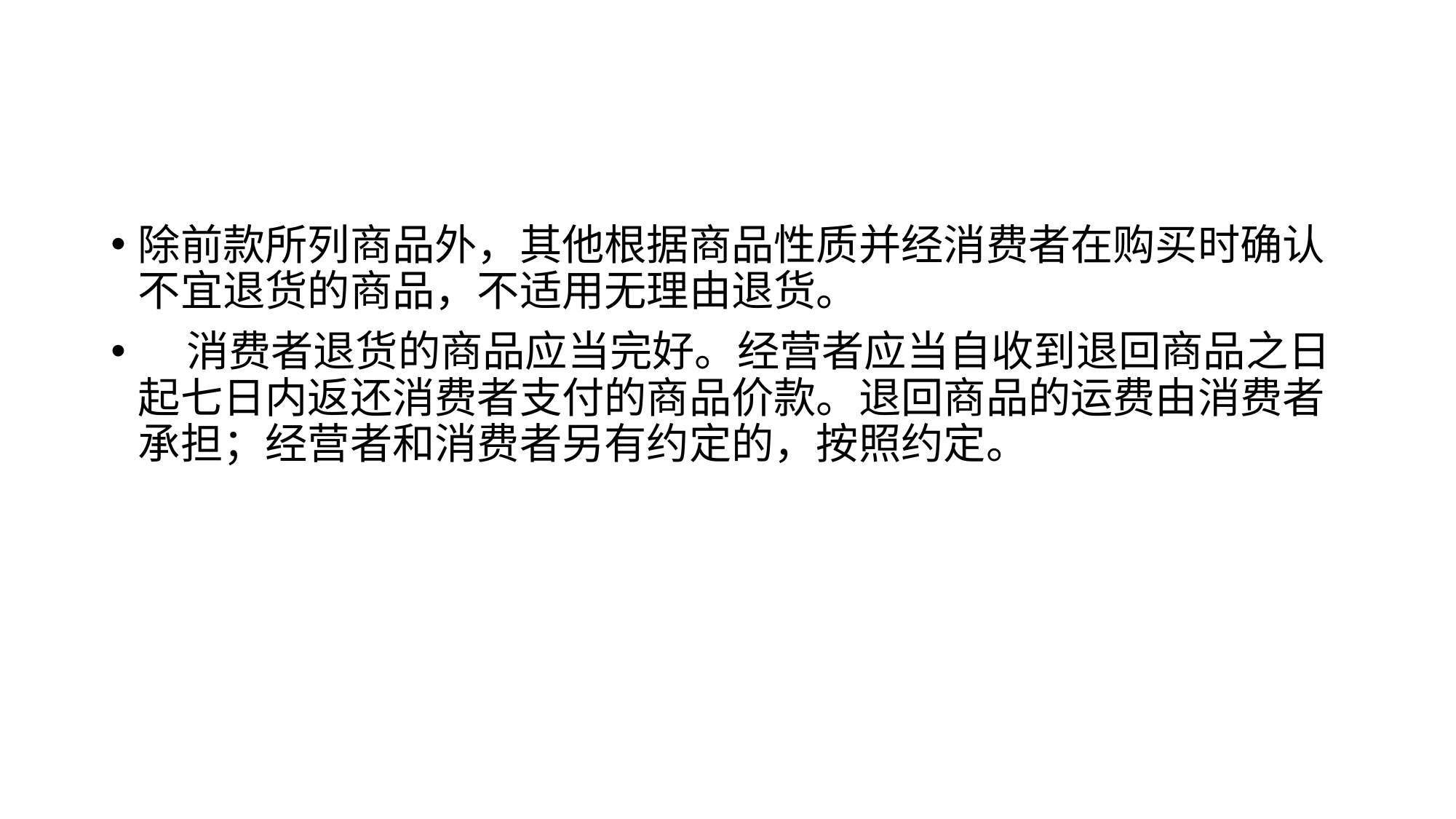

#
除前款所列商品外，其他根据商品性质并经消费者在购买时确认不宜退货的商品，不适用无理由退货。
    消费者退货的商品应当完好。经营者应当自收到退回商品之日起七日内返还消费者支付的商品价款。退回商品的运费由消费者承担；经营者和消费者另有约定的，按照约定。